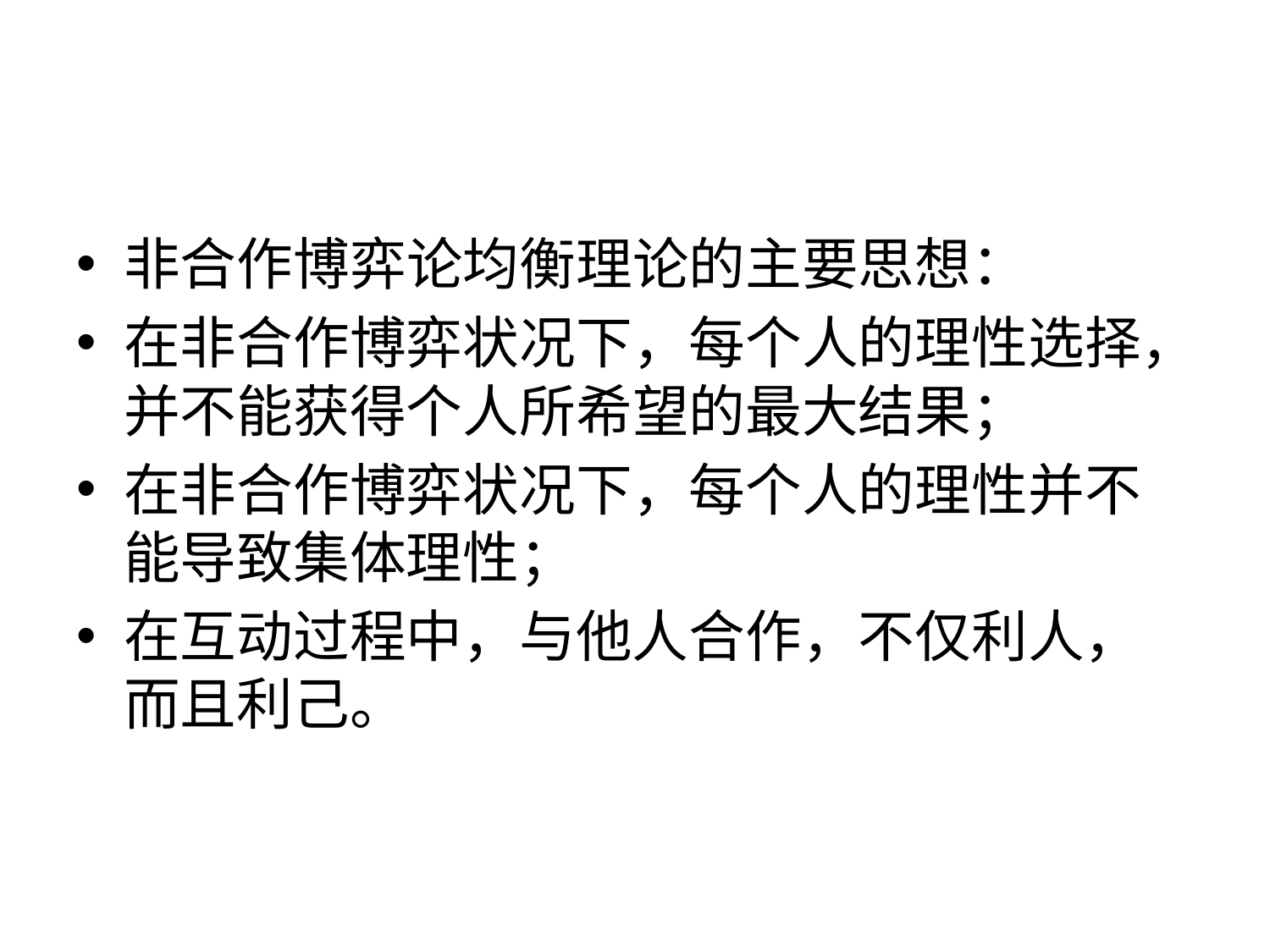

#
非合作博弈论均衡理论的主要思想：
在非合作博弈状况下，每个人的理性选择，并不能获得个人所希望的最大结果；
在非合作博弈状况下，每个人的理性并不能导致集体理性；
在互动过程中，与他人合作，不仅利人，而且利己。